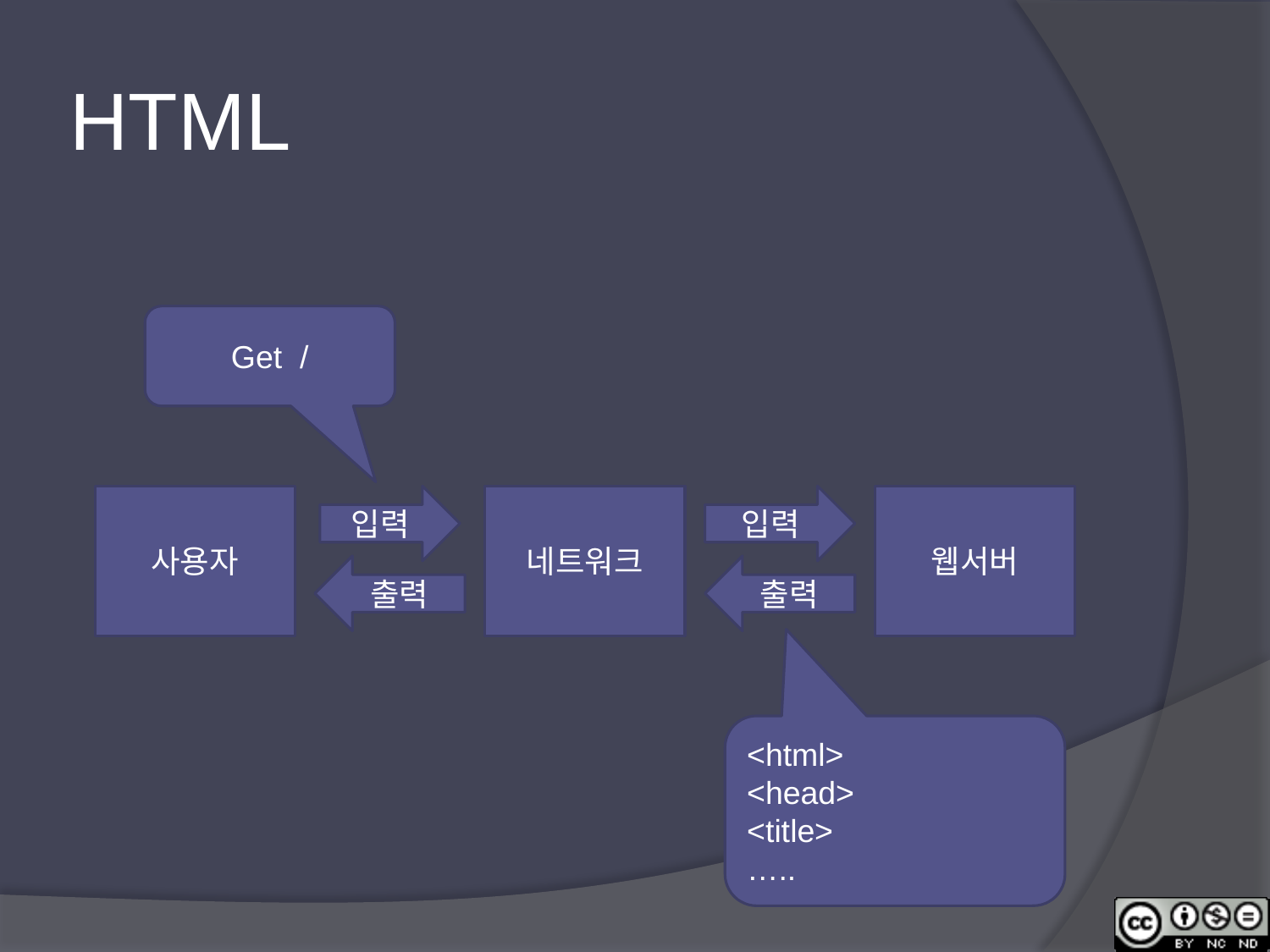

# HTML
Get  /
사용자
입력
네트워크
입력
웹서버
출력
출력
<html>
<head>
<title>
…..